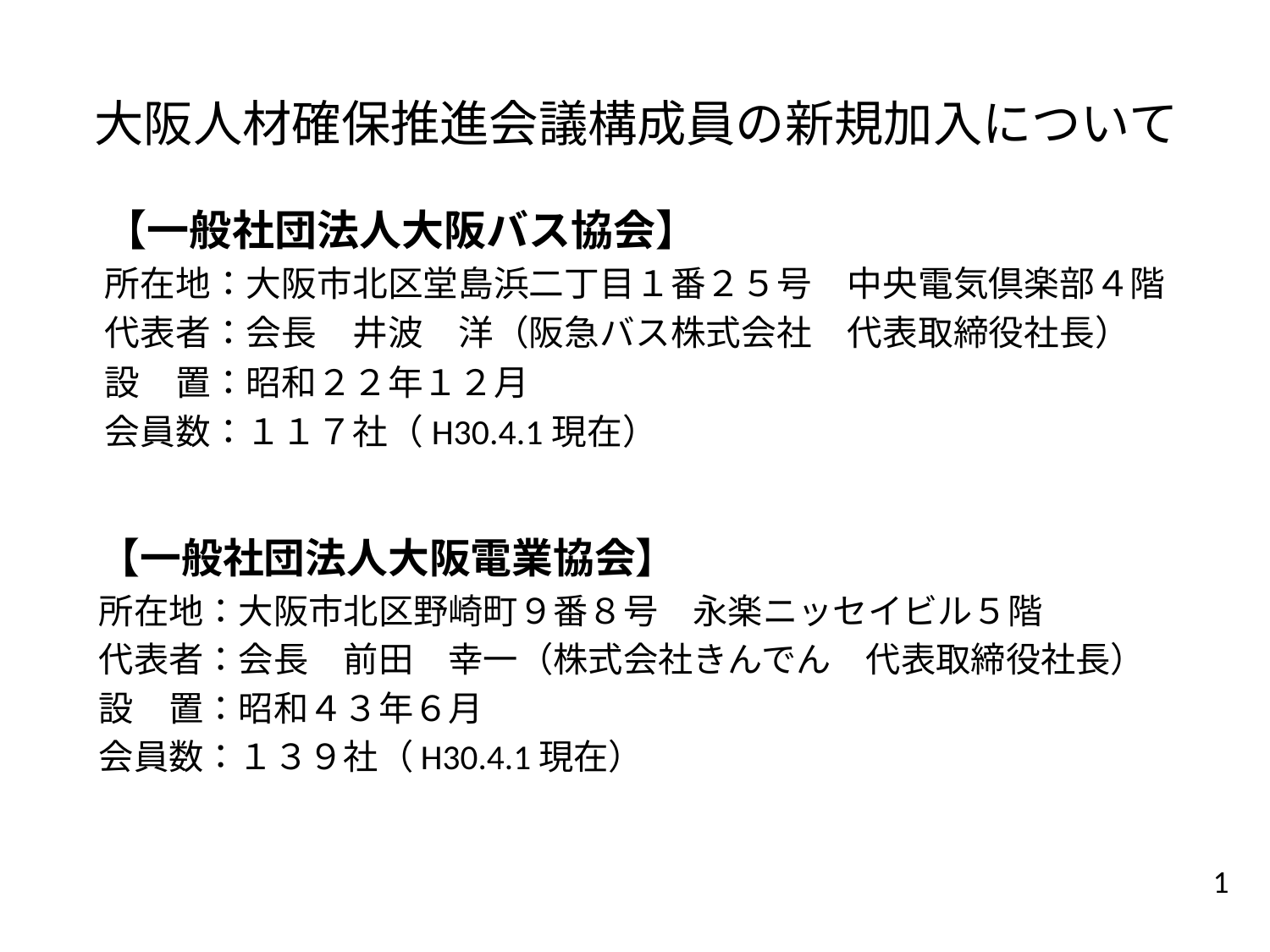

# 大阪人材確保推進会議構成員の新規加入について

【一般社団法人大阪バス協会】
所在地：大阪市北区堂島浜二丁目１番２５号　中央電気倶楽部４階
代表者：会長　井波　洋（阪急バス株式会社　代表取締役社長）
設　置：昭和２２年１２月
会員数：１１７社（H30.4.1現在）

【一般社団法人大阪電業協会】
所在地：大阪市北区野崎町９番８号　永楽ニッセイビル５階
代表者：会長　前田　幸一（株式会社きんでん　代表取締役社長）
設　置：昭和４３年６月
会員数：１３９社（H30.4.1現在）
1